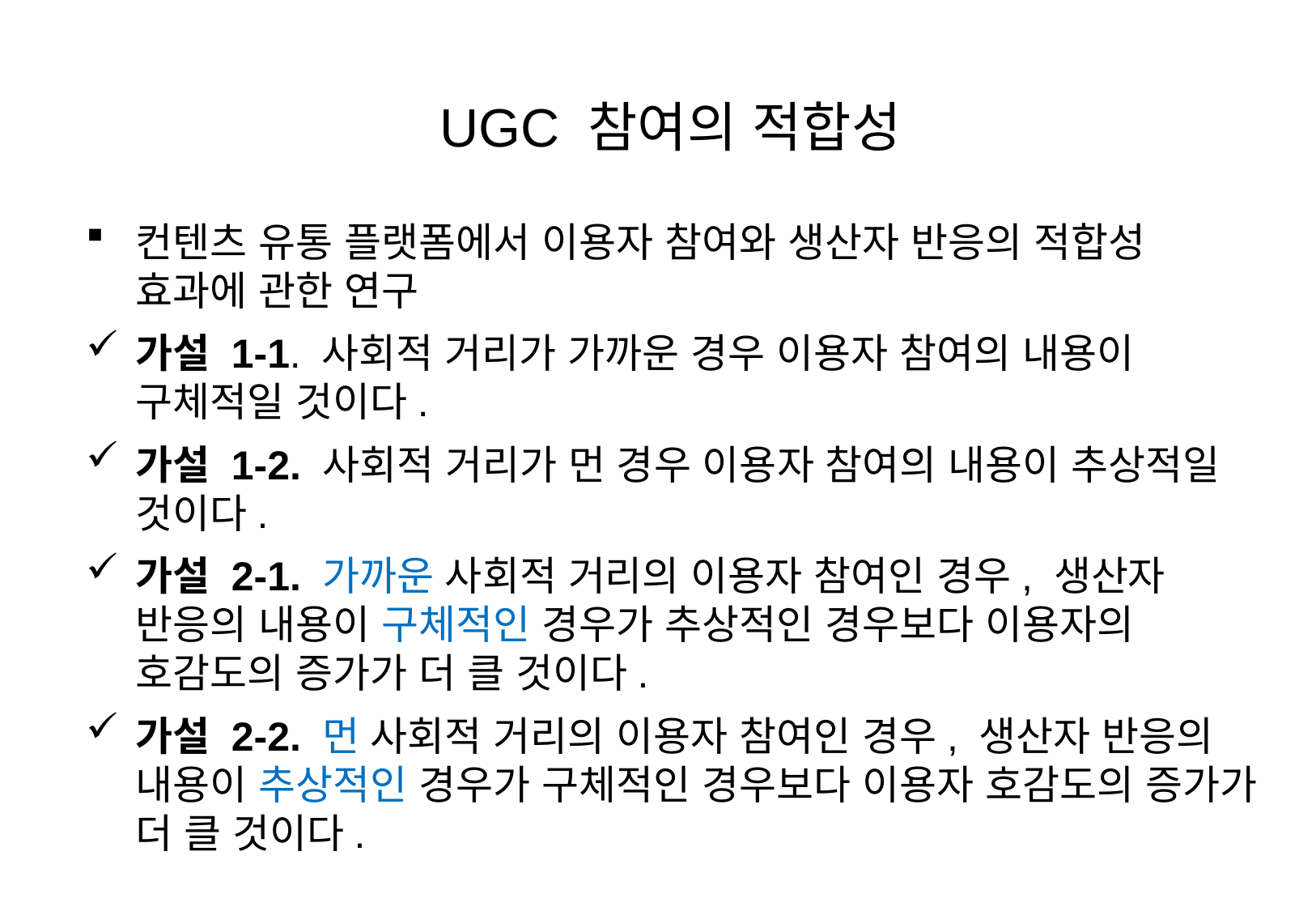

# UGC 참여의 적합성
컨텐츠 유통 플랫폼에서 이용자 참여와 생산자 반응의 적합성  효과에 관한 연구
가설 1-1. 사회적 거리가 가까운 경우 이용자 참여의 내용이 구체적일 것이다.
가설 1-2. 사회적 거리가 먼 경우 이용자 참여의 내용이 추상적일 것이다.
가설 2-1. 가까운 사회적 거리의 이용자 참여인 경우, 생산자 반응의 내용이 구체적인 경우가 추상적인 경우보다 이용자의 호감도의 증가가 더 클 것이다.
가설 2-2. 먼 사회적 거리의 이용자 참여인 경우, 생산자 반응의 내용이 추상적인 경우가 구체적인 경우보다 이용자 호감도의 증가가 더 클 것이다.